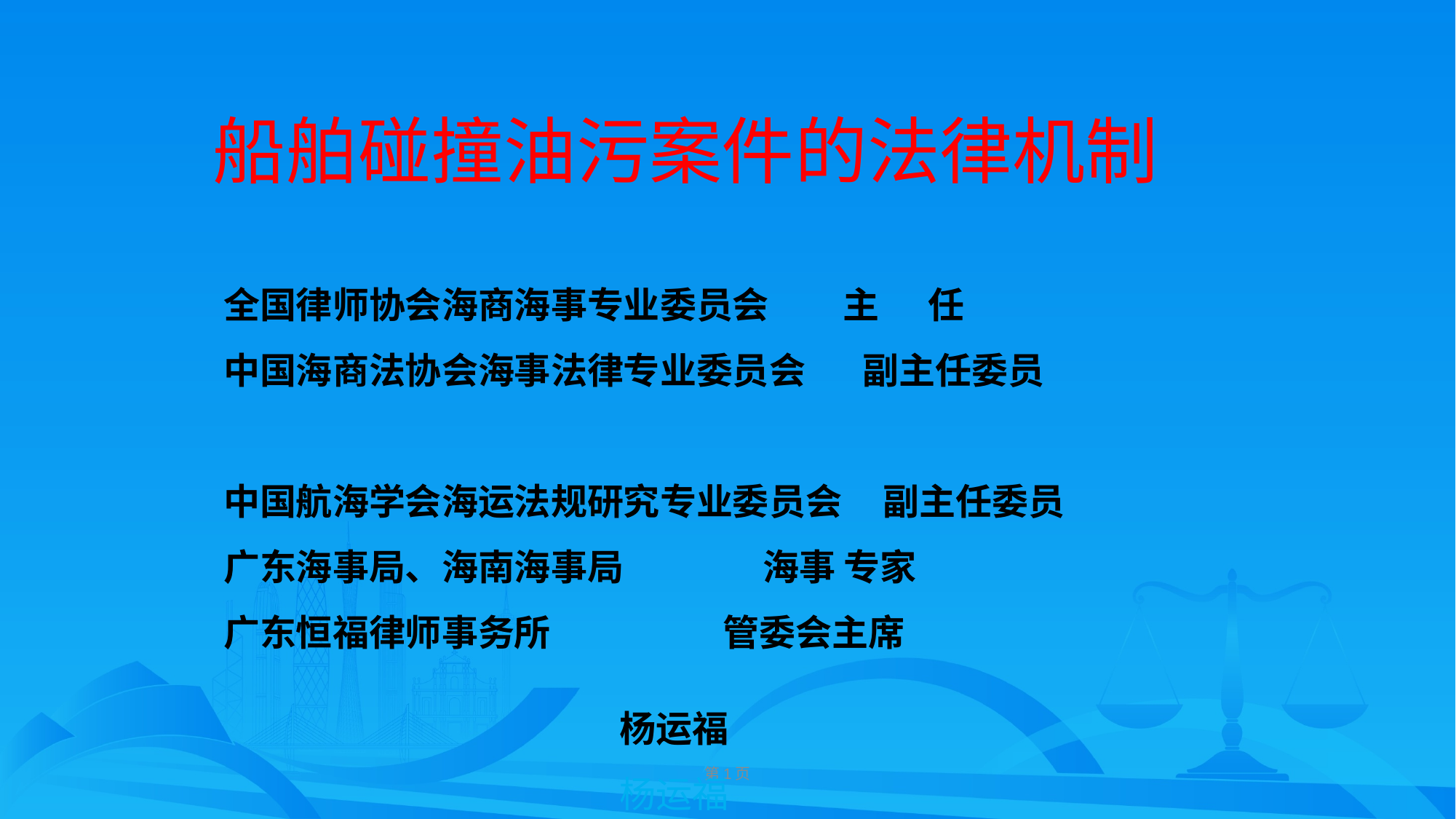

船舶碰撞油污案件的法律机制
全国律师协会海商海事专业委员会         主      任
中国海商法协会海事法律专业委员会       副主任委员
中国航海学会海运法规研究专业委员会     副主任委员
广东海事局、海南海事局                 海事 专家
广东恒福律师事务所                     管委会主席
杨运福
杨运福

第1页